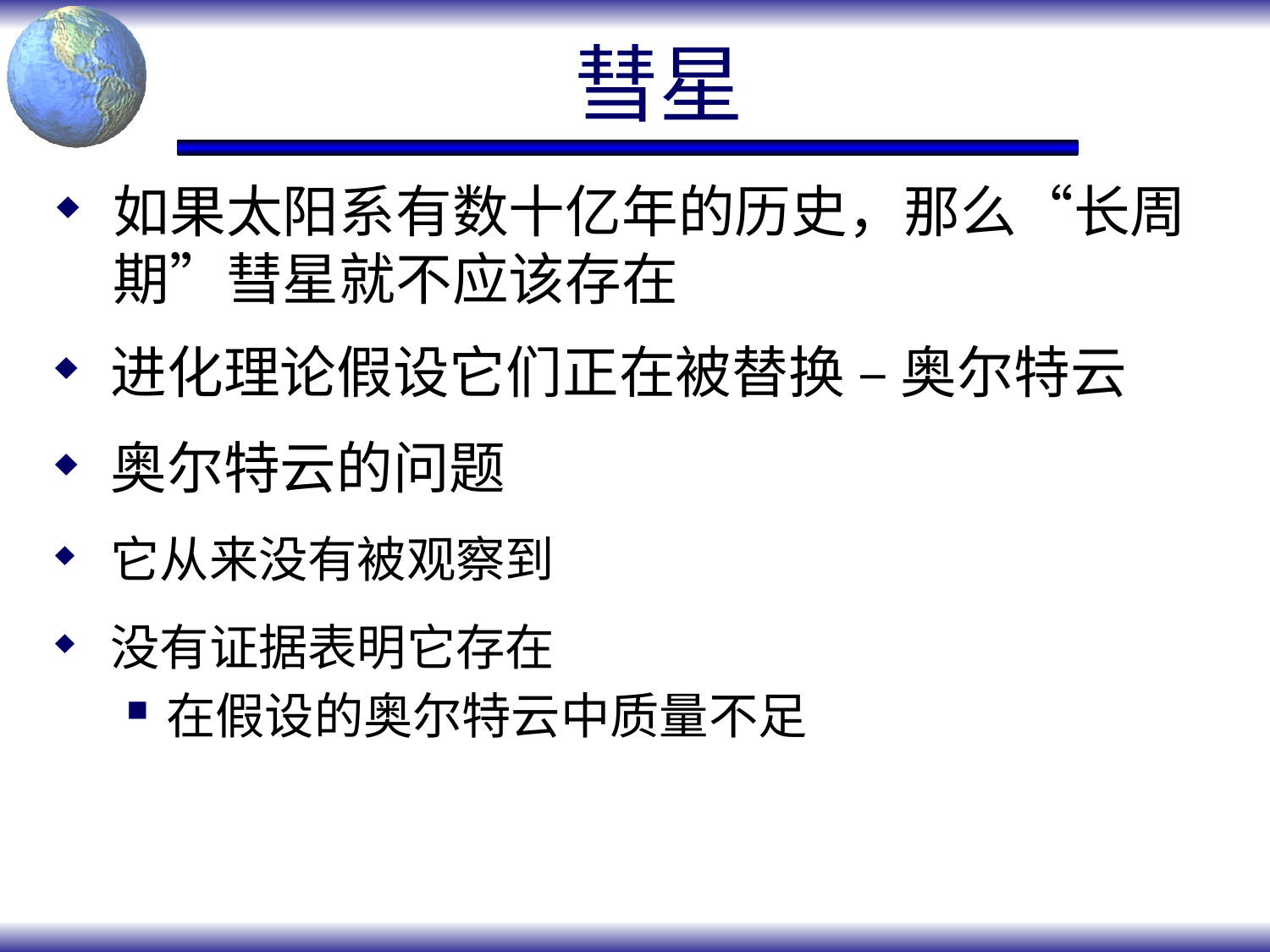

# 彗星
如果太阳系有数十亿年的历史，那么“长周期”彗星就不应该存在
进化理论假设它们正在被替换 – 奥尔特云
奥尔特云的问题
它从来没有被观察到
没有证据表明它存在
在假设的奥尔特云中质量不足